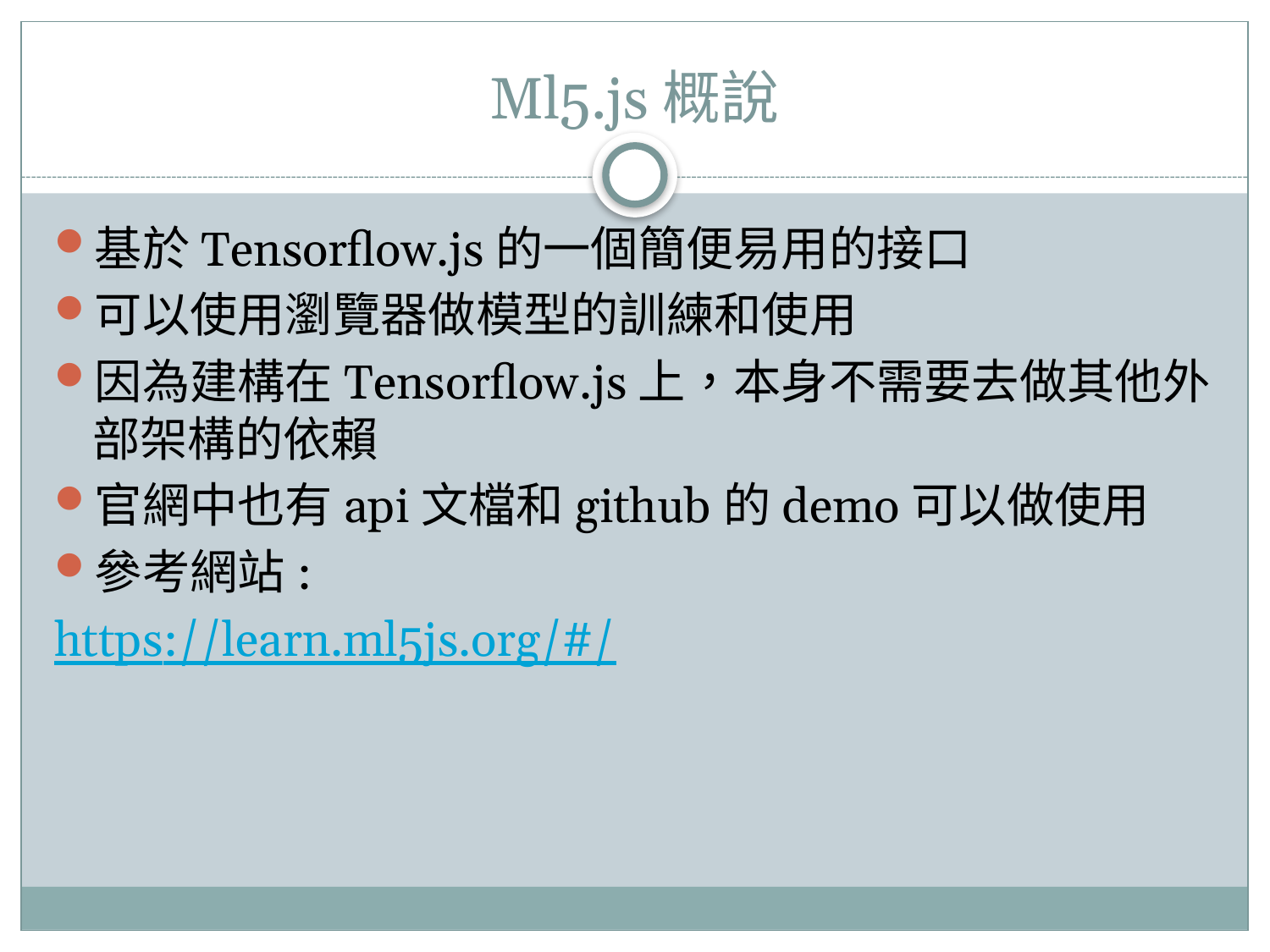

# Ml5.js概說
基於Tensorflow.js的一個簡便易用的接口
可以使用瀏覽器做模型的訓練和使用
因為建構在Tensorflow.js上，本身不需要去做其他外部架構的依賴
官網中也有api文檔和github的demo可以做使用
參考網站:
https://learn.ml5js.org/#/